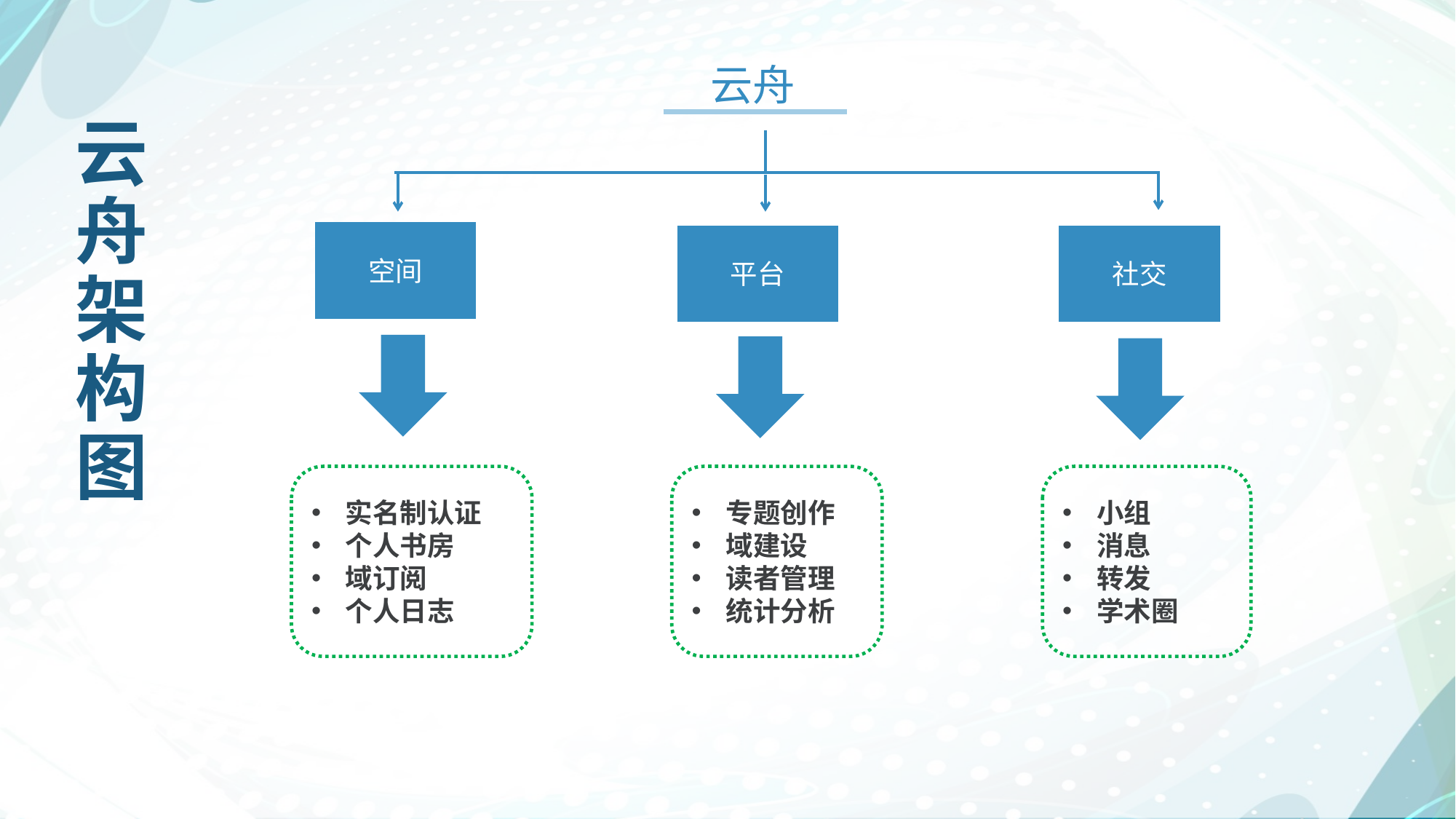

云舟
云舟架构图
空间
平台
社交

专题创作
域建设
读者管理
统计分析
小组
消息
转发
学术圈
实名制认证
个人书房
域订阅
个人日志